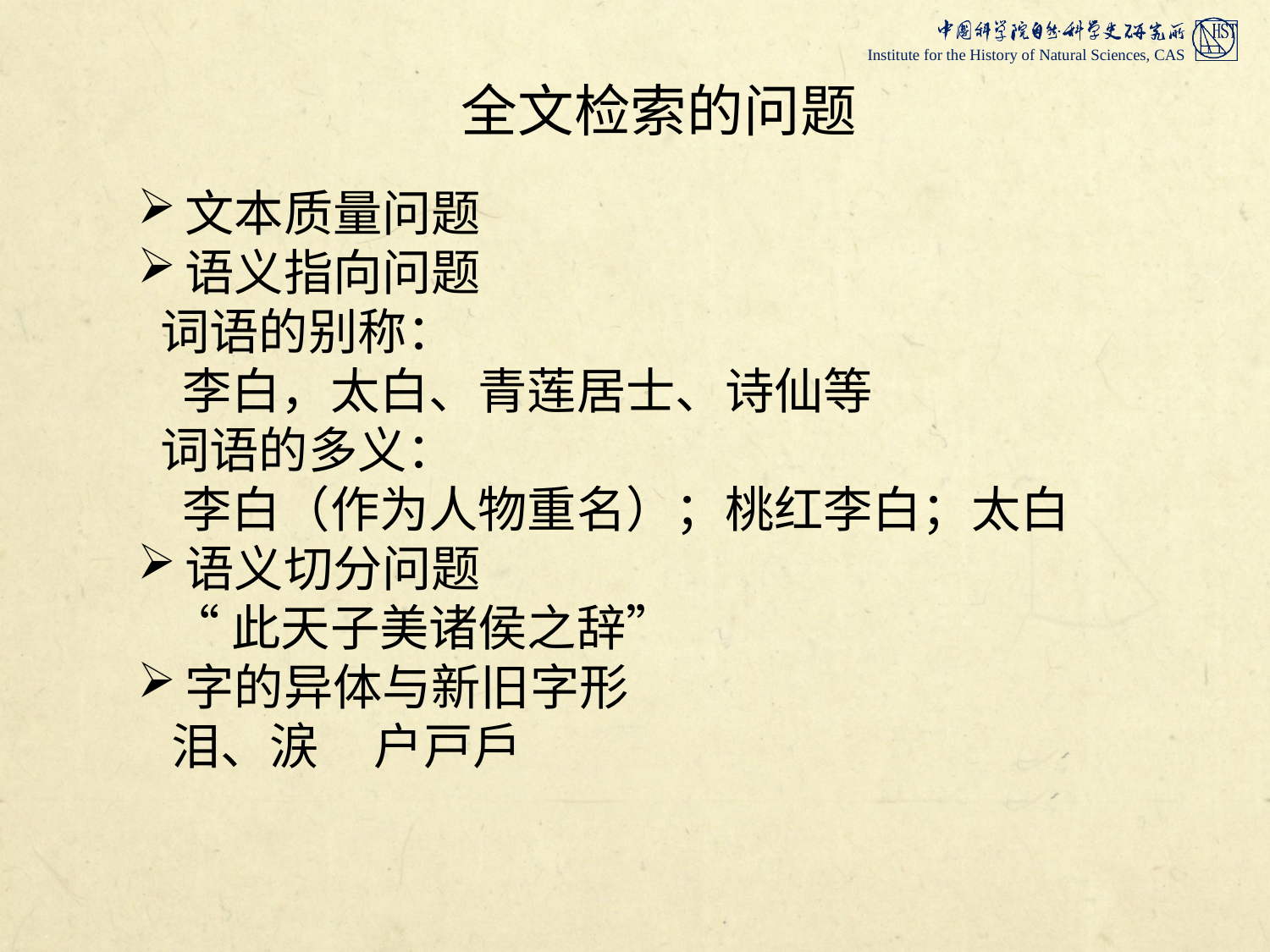

# 全文检索的问题
文本质量问题
语义指向问题
 词语的别称：
   李白，太白、青莲居士、诗仙等
 词语的多义：
   李白（作为人物重名）；桃红李白；太白
语义切分问题
   “此天子美诸侯之辞”
字的异体与新旧字形
  泪、涙     户戸戶